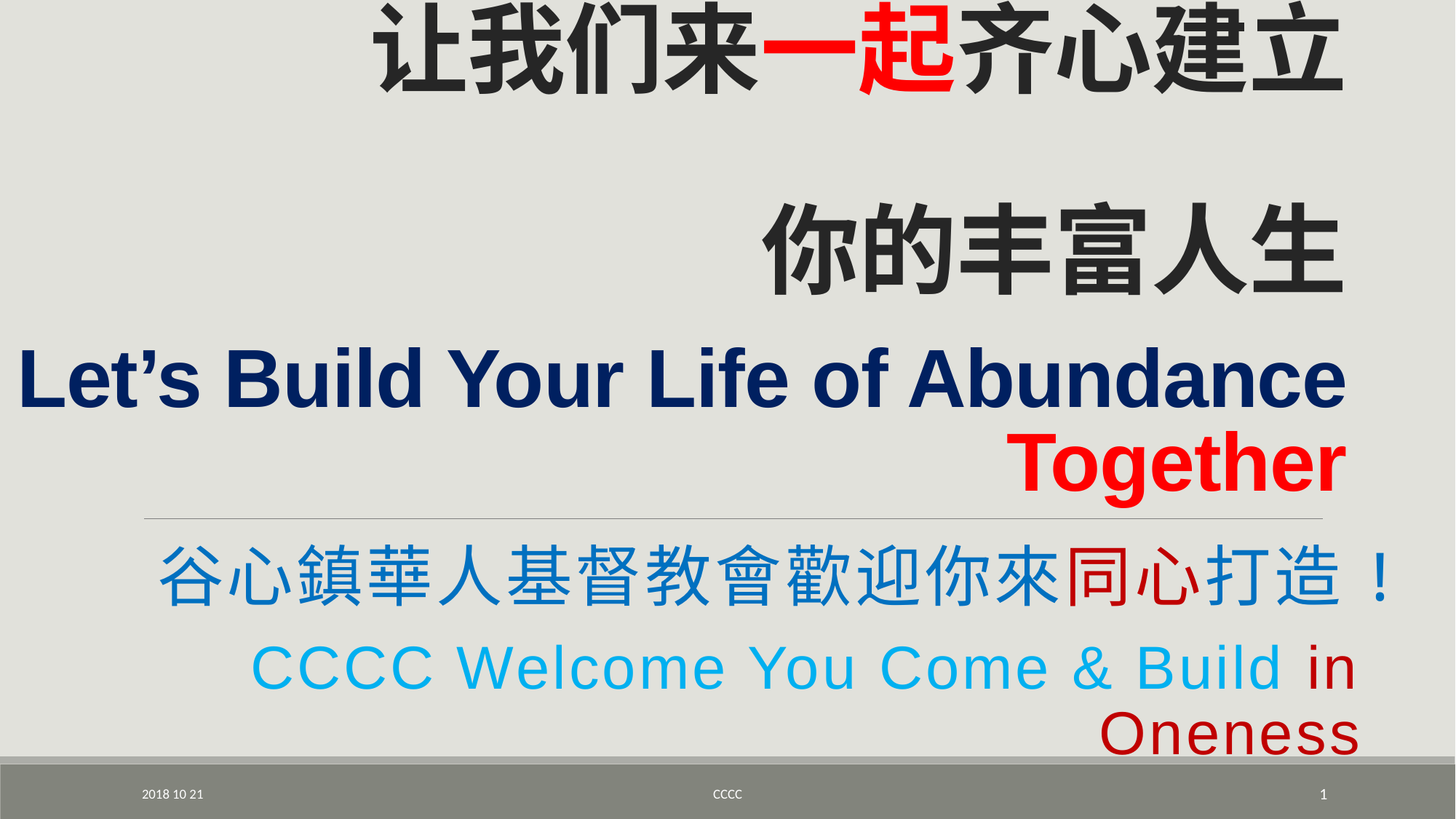

# 让我们来一起齐心建立 你的丰富人生 Let’s Build Your Life of Abundance Together
谷心鎮華人基督教會歡迎你來同心打造!
CCCC Welcome You Come & Build in Oneness
2018 10 21
CCCC
1